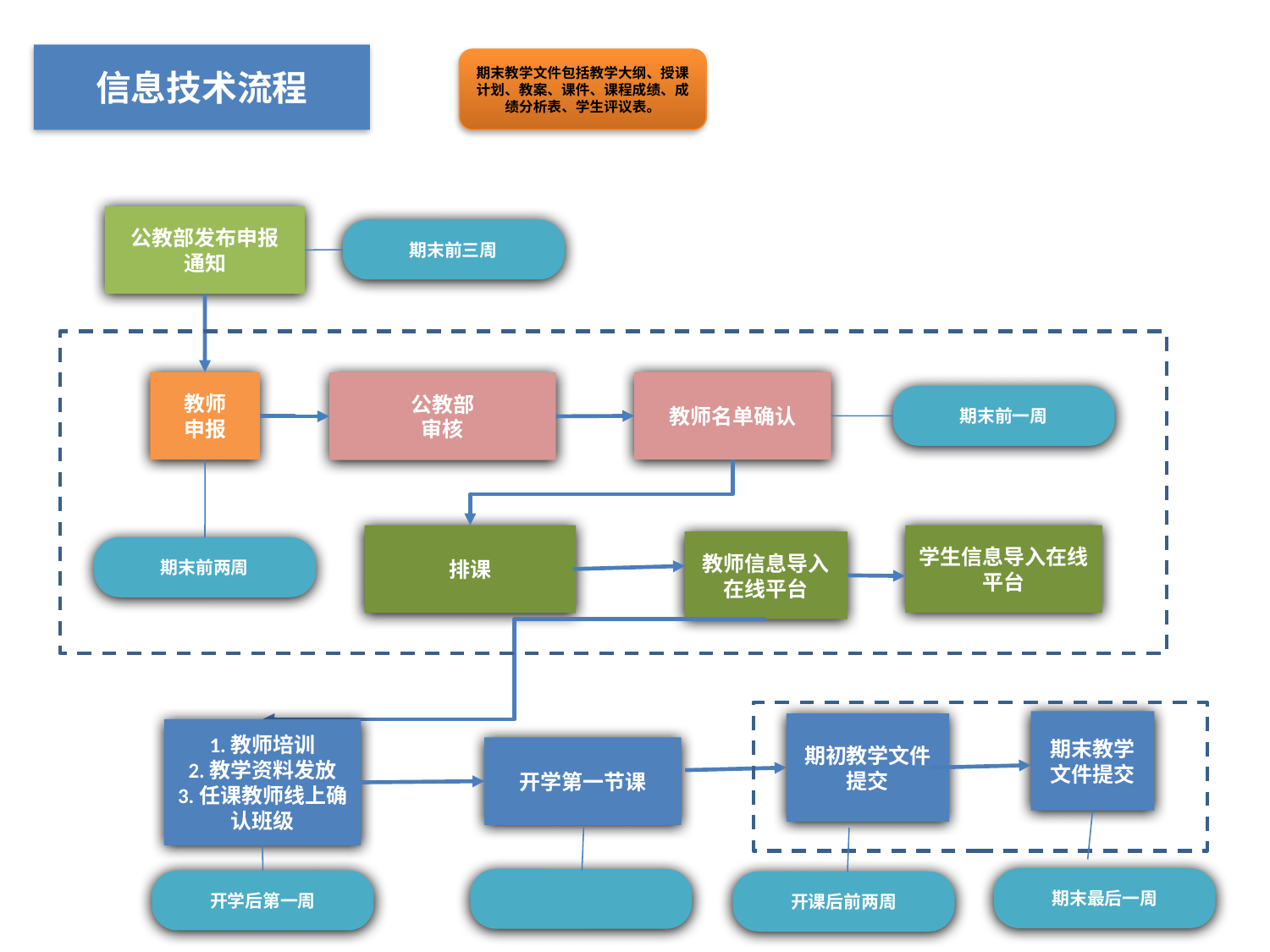

信息技术流程
期末教学文件包括教学大纲、授课计划、教案、课件、课程成绩、成绩分析表、学生评议表。
公教部发布申报
通知
期末前三周

教师
申报
教师名单确认
公教部
审核
期末前一周
学生信息导入在线平台
排课
教师信息导入在线平台
期末前两周

期末教学文件提交
期初教学文件提交

1.教师培训
2.教学资料发放
3.任课教师线上确认班级

开学第一节课
期末最后一周

开学后第一周
开课后前两周